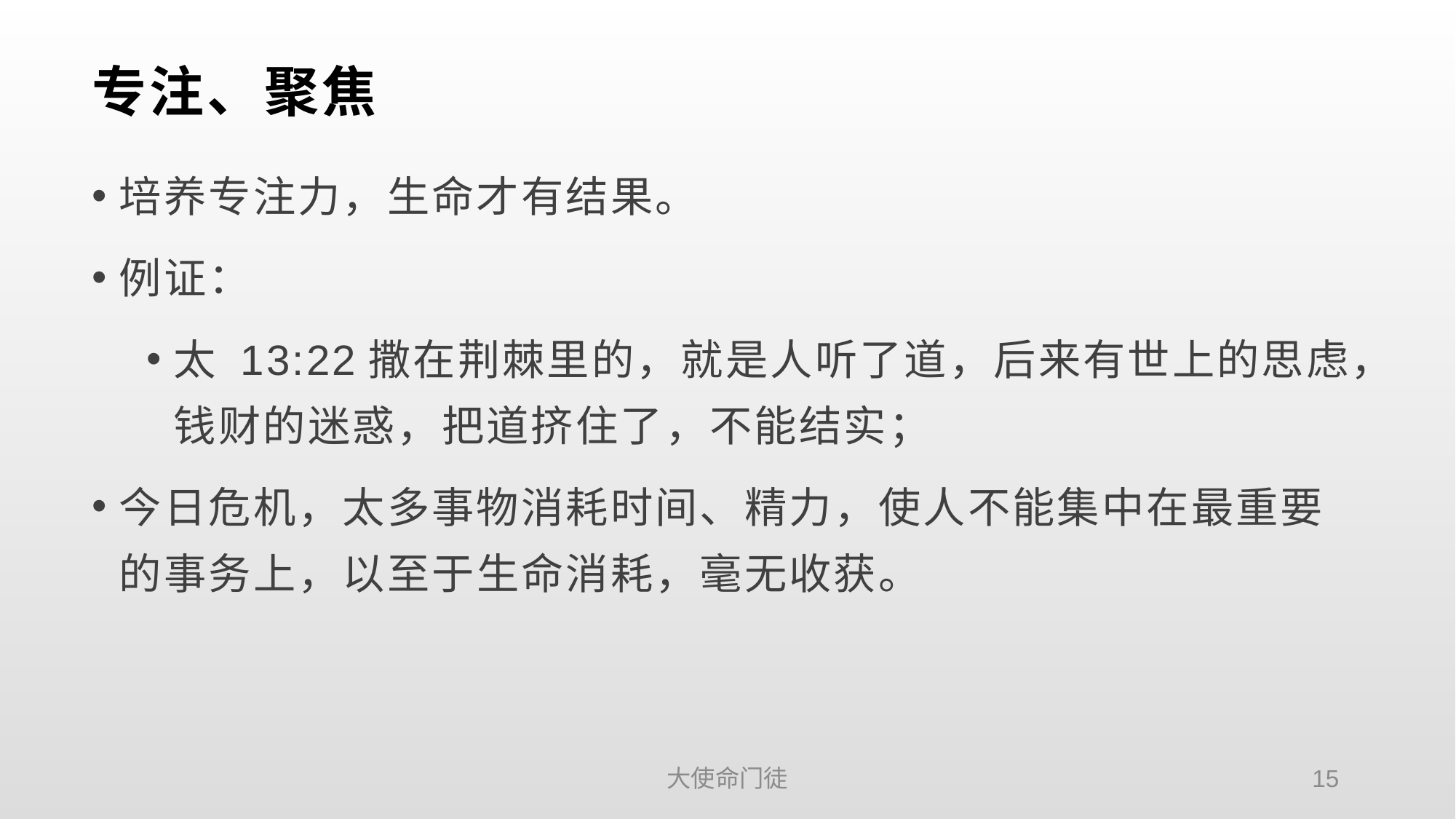

# 专注、聚焦
培养专注力，生命才有结果。
例证：
太 13:22撒在荆棘里的，就是人听了道，后来有世上的思虑，钱财的迷惑，把道挤住了，不能结实；
今日危机，太多事物消耗时间、精力，使人不能集中在最重要的事务上，以至于生命消耗，毫无收获。
大使命门徒
15